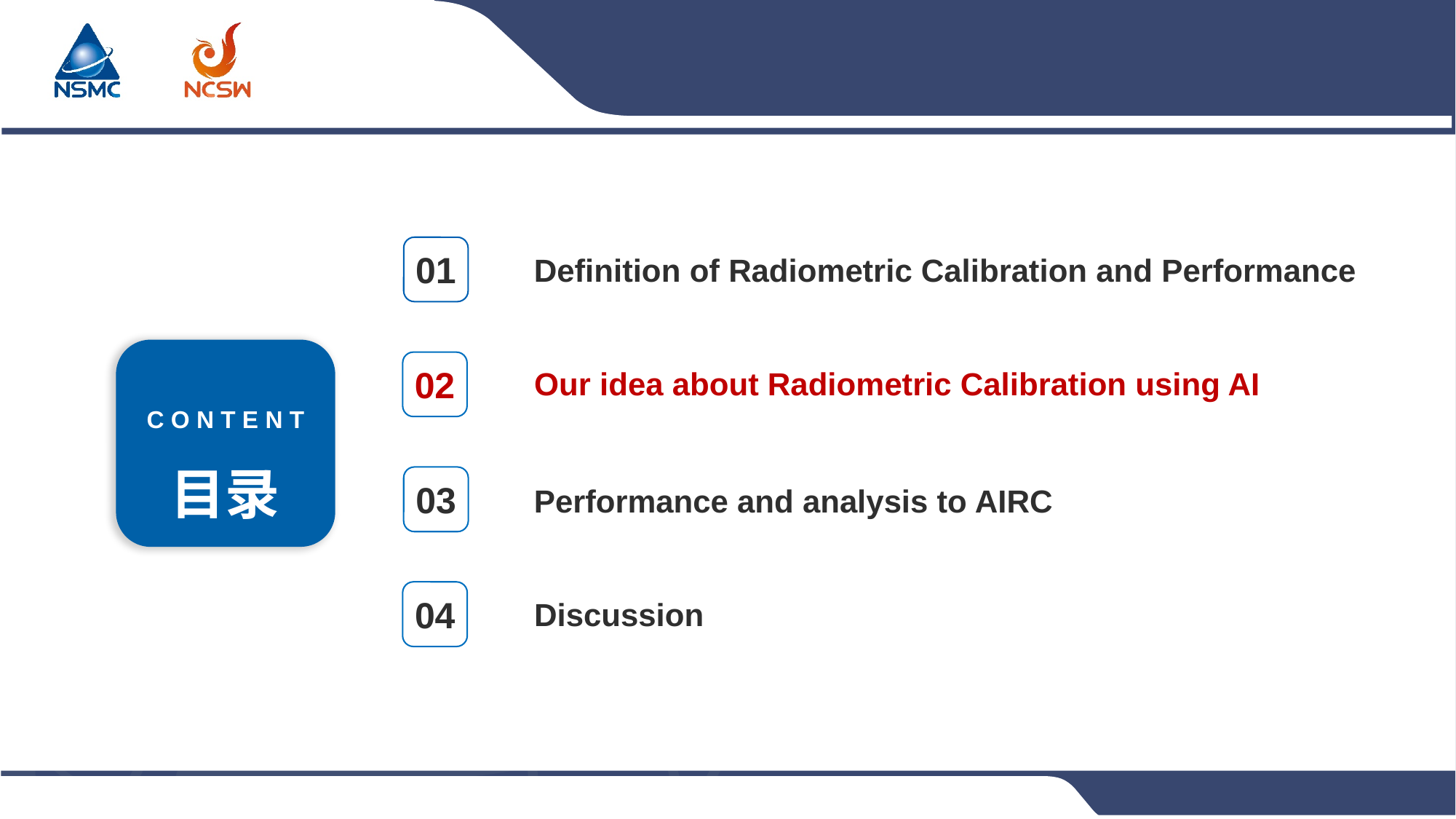

01
Definition of Radiometric Calibration and Performance

CONTENT
目录
02
Our idea about Radiometric Calibration using AI
03
Performance and analysis to AIRC
04
Discussion